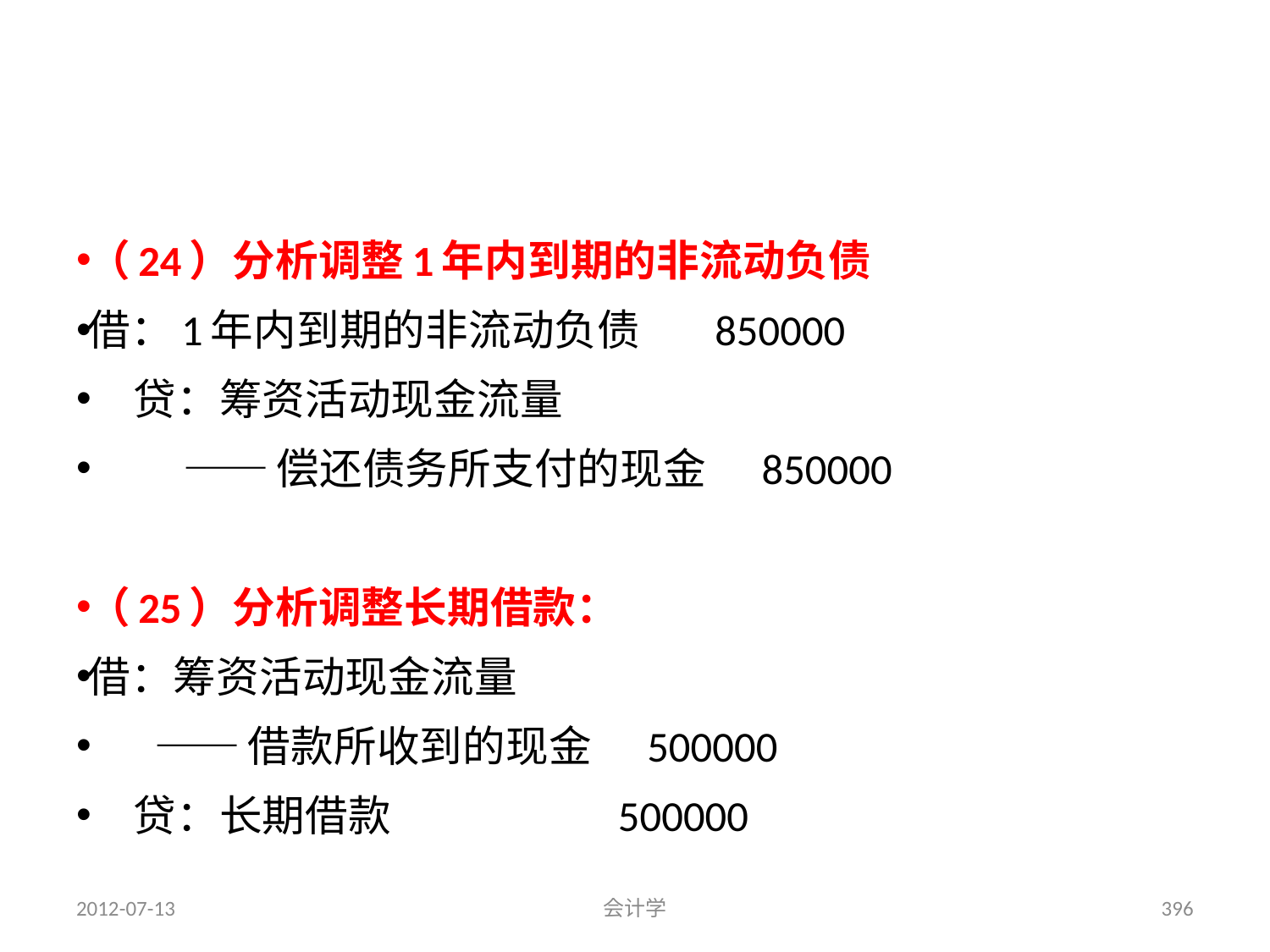

（24）分析调整1年内到期的非流动负债
借：1年内到期的非流动负债       850000
    贷：筹资活动现金流量
          ——偿还债务所支付的现金     850000

（25）分析调整长期借款：
借：筹资活动现金流量
       ——借款所收到的现金     500000
    贷：长期借款                       500000
2012-07-13
会计学
396